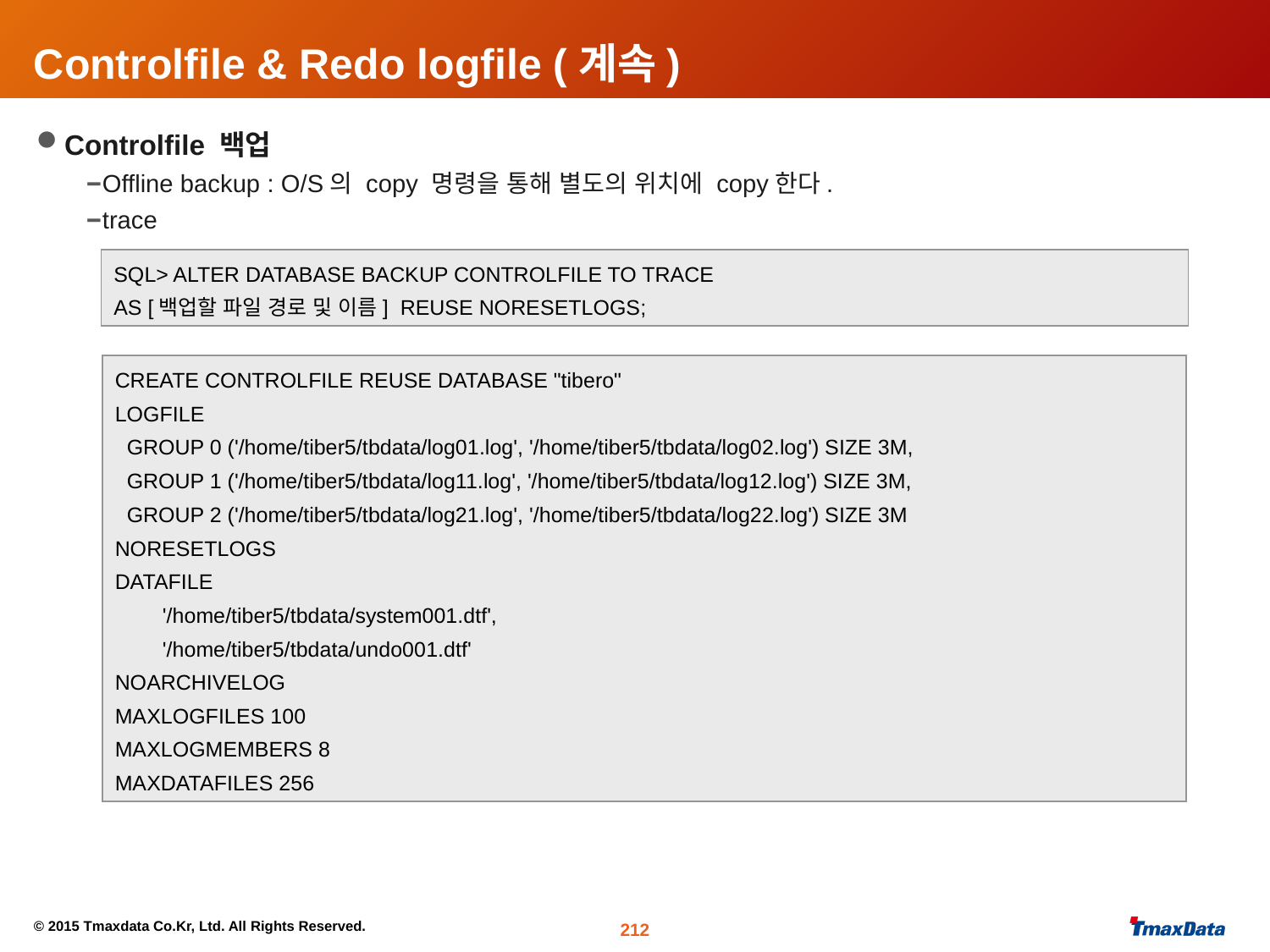

# Controlfile & Redo logfile (계속)
Controlfile 백업
Offline backup : O/S의 copy 명령을 통해 별도의 위치에 copy한다.
trace

SQL> ALTER DATABASE BACKUP CONTROLFILE TO TRACE
AS [백업할 파일 경로 및 이름]  REUSE NORESETLOGS;
CREATE CONTROLFILE REUSE DATABASE "tibero"
LOGFILE
  GROUP 0 ('/home/tiber5/tbdata/log01.log', '/home/tiber5/tbdata/log02.log') SIZE 3M,
  GROUP 1 ('/home/tiber5/tbdata/log11.log', '/home/tiber5/tbdata/log12.log') SIZE 3M,
  GROUP 2 ('/home/tiber5/tbdata/log21.log', '/home/tiber5/tbdata/log22.log') SIZE 3M
NORESETLOGS
DATAFILE
        '/home/tiber5/tbdata/system001.dtf',
        '/home/tiber5/tbdata/undo001.dtf'
NOARCHIVELOG
MAXLOGFILES 100
MAXLOGMEMBERS 8
MAXDATAFILES 256